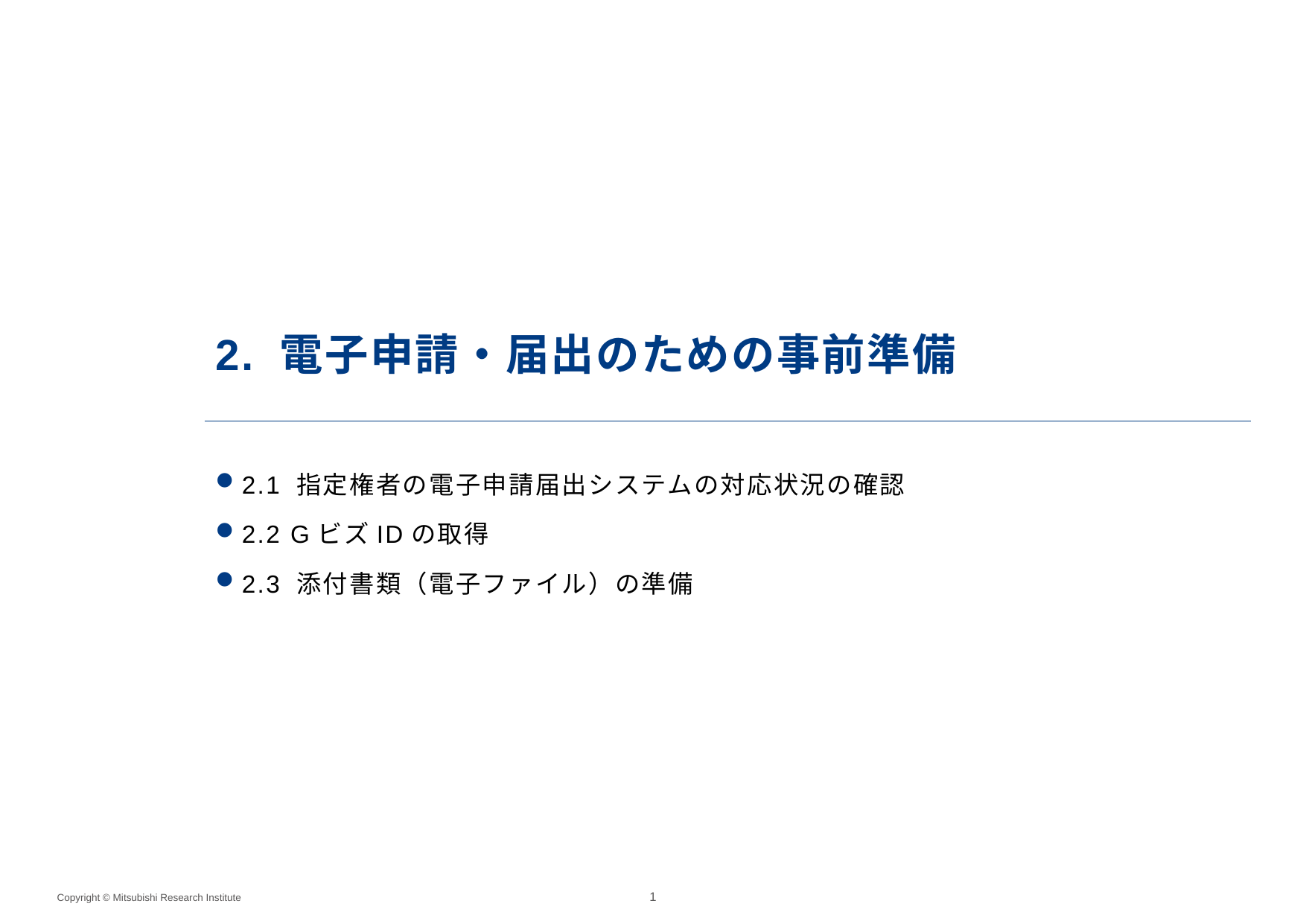

# 2. 電子申請・届出のための事前準備
2.1 指定権者の電子申請届出システムの対応状況の確認
2.2 GビズIDの取得
2.3 添付書類（電子ファイル）の準備